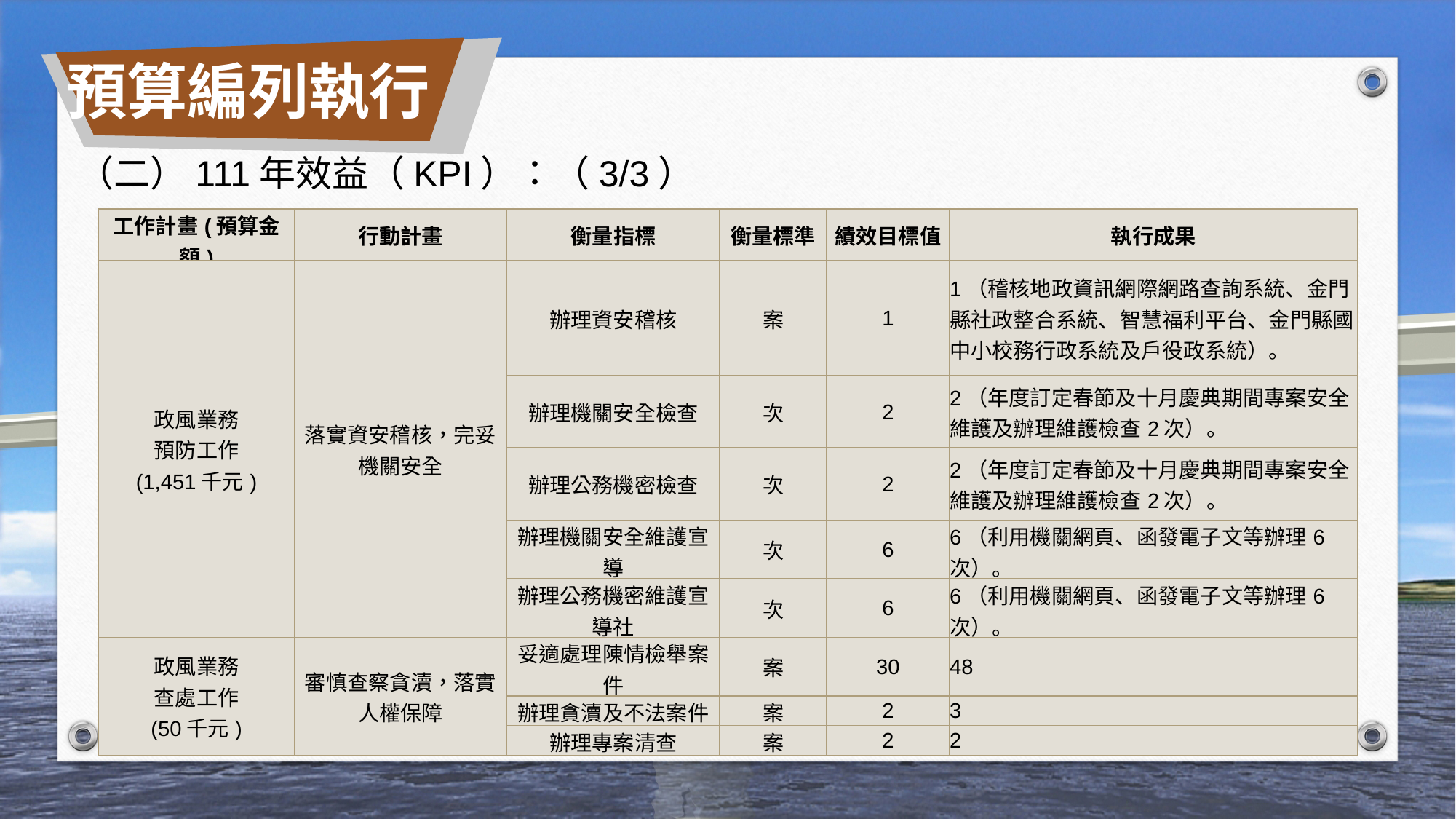

預算編列執行
（二）111年效益（KPI）：（3/3）
| 工作計畫(預算金額) | 行動計畫 | 衡量指標 | 衡量標準 | 績效目標值 | 執行成果 |
| --- | --- | --- | --- | --- | --- |
| 政風業務 預防工作 (1,451千元) | 落實資安稽核，完妥機關安全 | 辦理資安稽核 | 案 | 1 | 1（稽核地政資訊網際網路查詢系統、金門縣社政整合系統、智慧福利平台、金門縣國中小校務行政系統及戶役政系統）。 |
|  |  | 辦理機關安全檢查 | 次 | 2 | 2（年度訂定春節及十月慶典期間專案安全維護及辦理維護檢查2次）。 |
|  |  | 辦理公務機密檢查 | 次 | 2 | 2（年度訂定春節及十月慶典期間專案安全維護及辦理維護檢查2次）。 |
|  |  | 辦理機關安全維護宣導 | 次 | 6 | 6（利用機關網頁、函發電子文等辦理6次）。 |
|  |  | 辦理公務機密維護宣導社 | 次 | 6 | 6（利用機關網頁、函發電子文等辦理6次）。 |
| 政風業務 查處工作 (50千元) | 審慎查察貪瀆，落實人權保障 | 妥適處理陳情檢舉案件 | 案 | 30 | 48 |
|  |  | 辦理貪瀆及不法案件 | 案 | 2 | 3 |
|  |  | 辦理專案清查 | 案 | 2 | 2 |